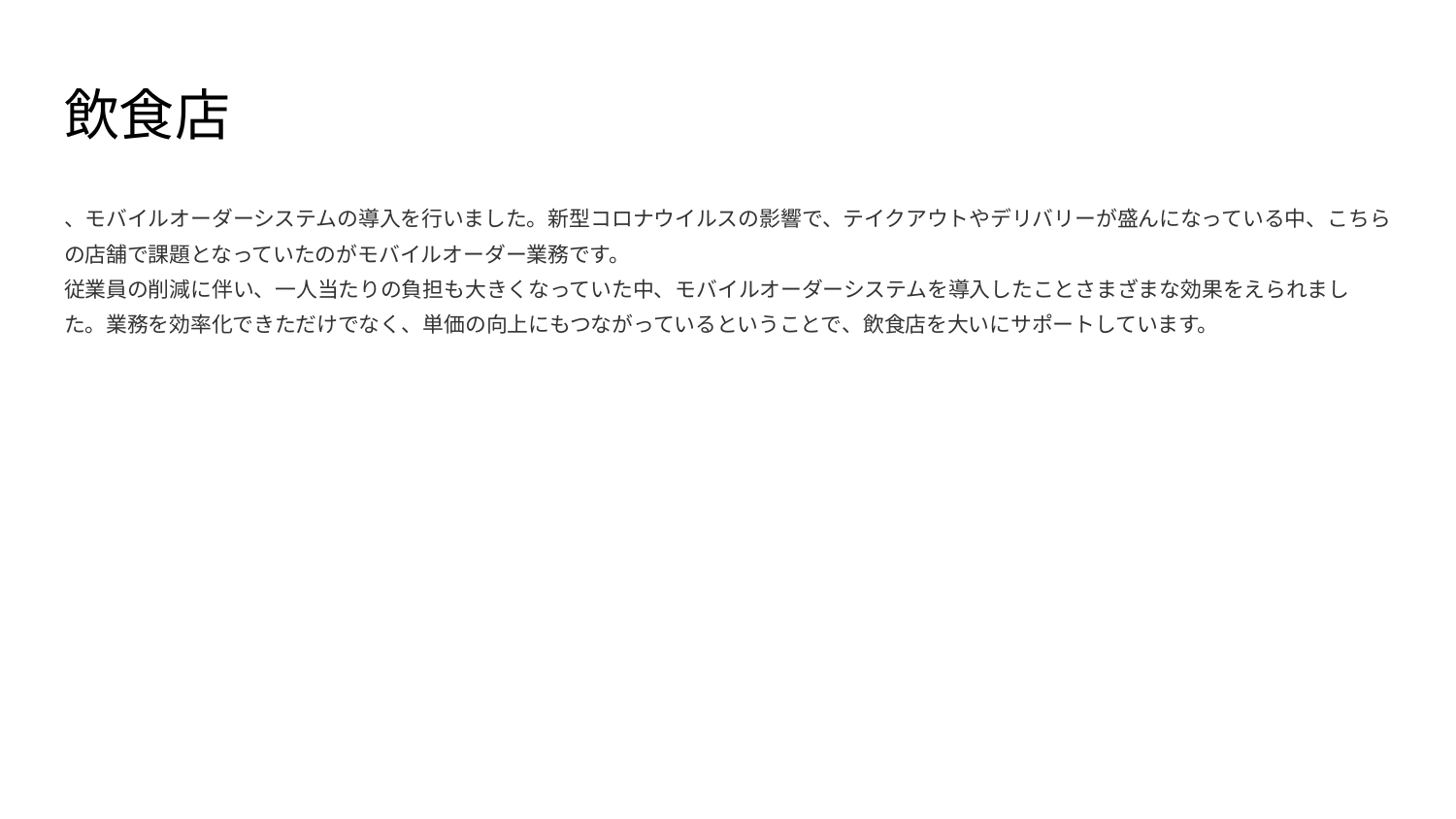

# 飲食店
、モバイルオーダーシステムの導入を行いました。新型コロナウイルスの影響で、テイクアウトやデリバリーが盛んになっている中、こちらの店舗で課題となっていたのがモバイルオーダー業務です。
従業員の削減に伴い、一人当たりの負担も大きくなっていた中、モバイルオーダーシステムを導入したことさまざまな効果をえられました。業務を効率化できただけでなく、単価の向上にもつながっているということで、飲食店を大いにサポートしています。